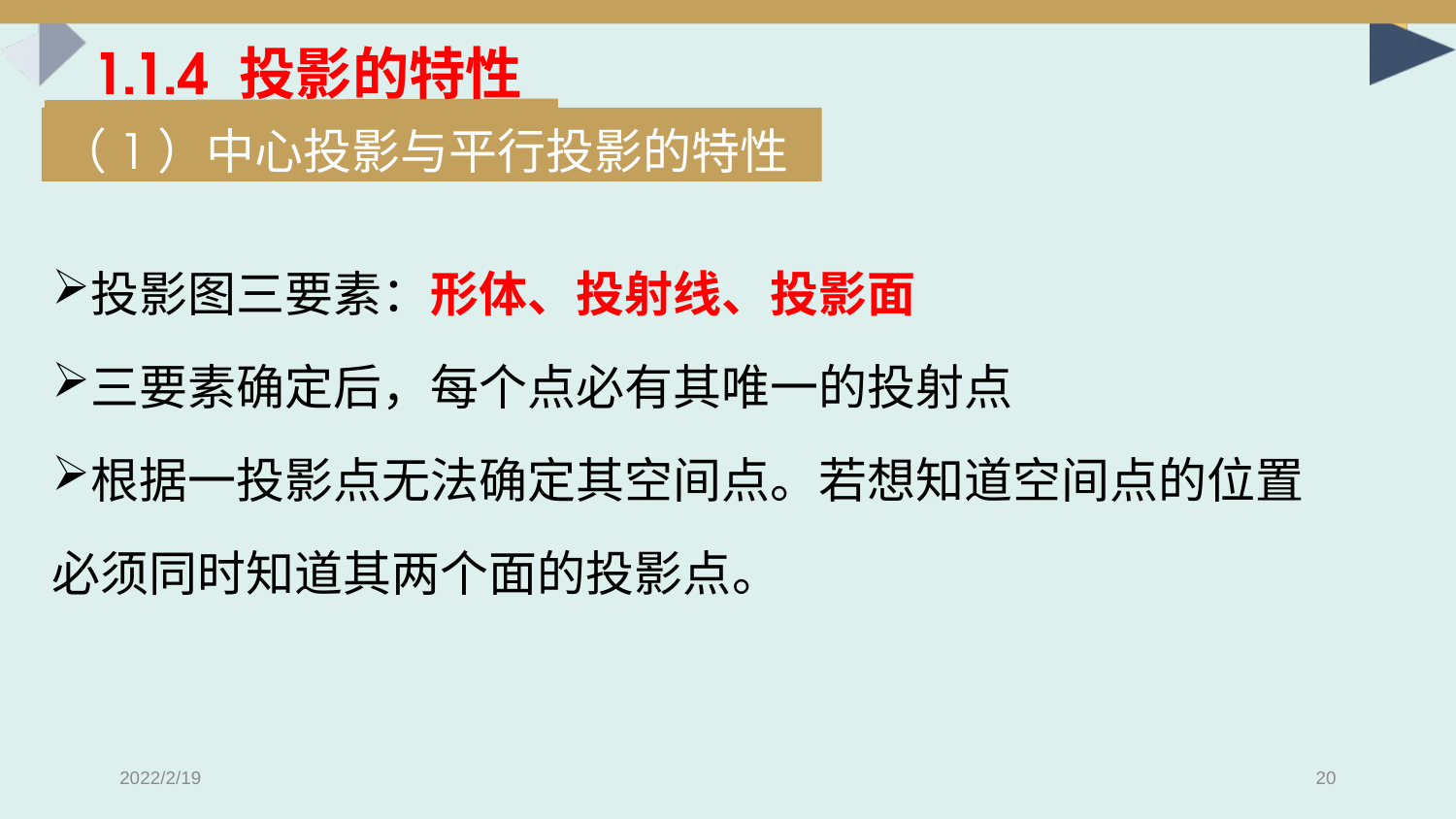

1.1.4 投影的特性

（1）中心投影与平行投影的特性
一、图板
投影图三要素：形体、投射线、投影面
三要素确定后，每个点必有其唯一的投射点
根据一投影点无法确定其空间点。若想知道空间点的位置必须同时知道其两个面的投影点。
2022/2/19
20